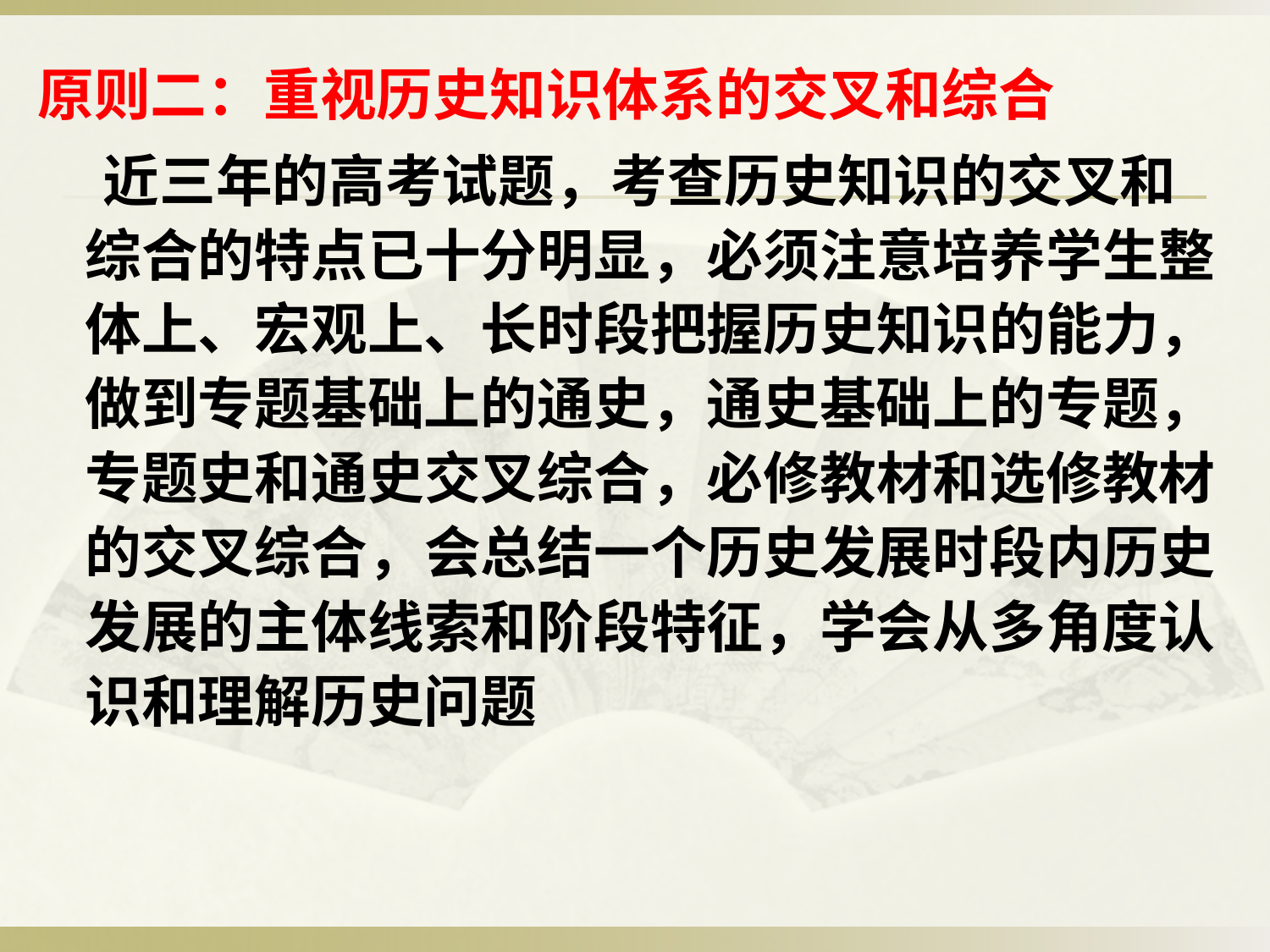

原则二：重视历史知识体系的交叉和综合
    近三年的高考试题，考查历史知识的交叉和综合的特点已十分明显，必须注意培养学生整体上、宏观上、长时段把握历史知识的能力，做到专题基础上的通史，通史基础上的专题，专题史和通史交叉综合，必修教材和选修教材的交叉综合，会总结一个历史发展时段内历史发展的主体线索和阶段特征，学会从多角度认识和理解历史问题